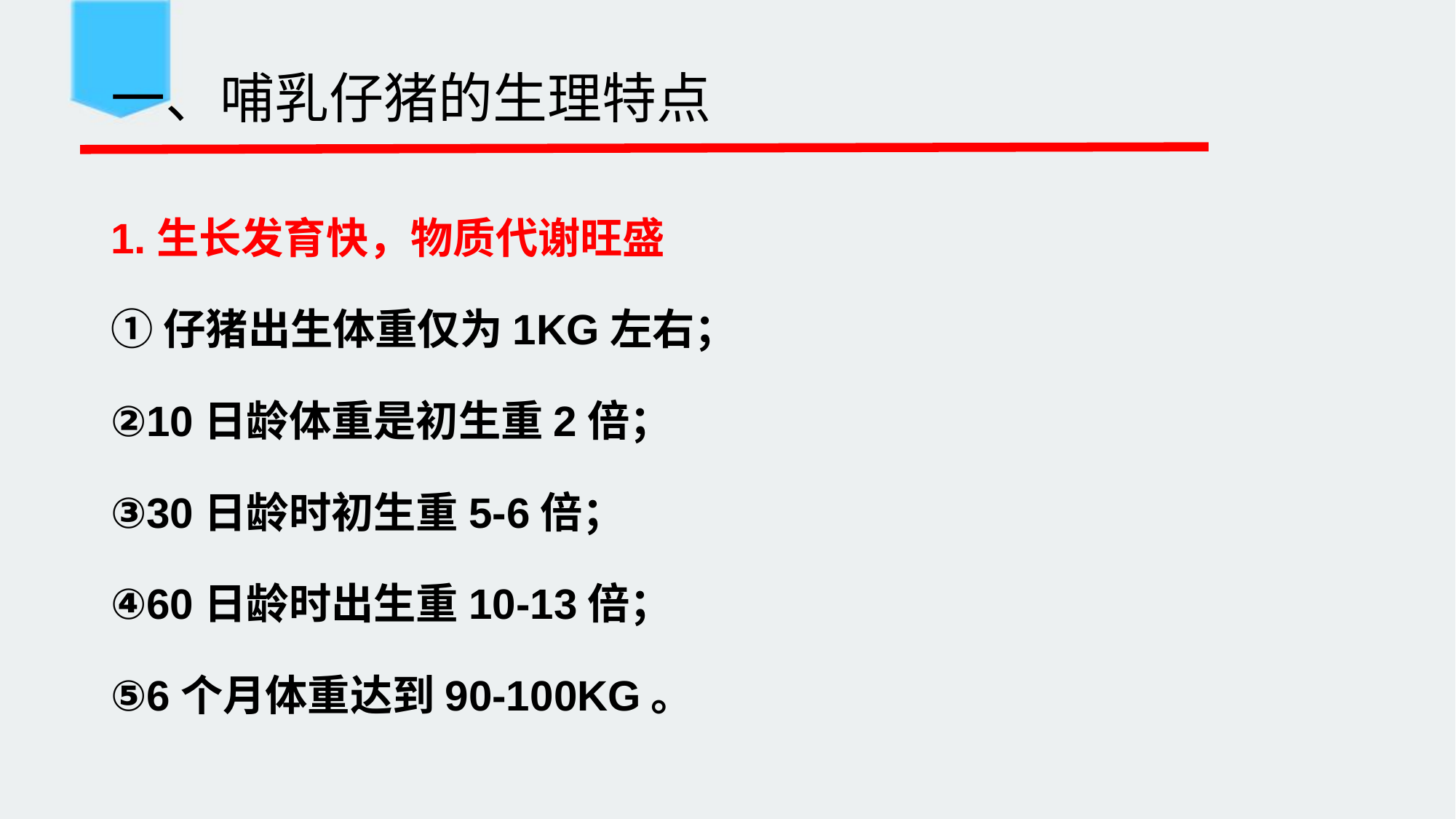

一、哺乳仔猪的生理特点
1.生长发育快，物质代谢旺盛
①仔猪出生体重仅为1KG左右；
②10日龄体重是初生重2倍；
③30日龄时初生重5-6倍；
④60日龄时出生重10-13倍；
⑤6个月体重达到90-100KG。